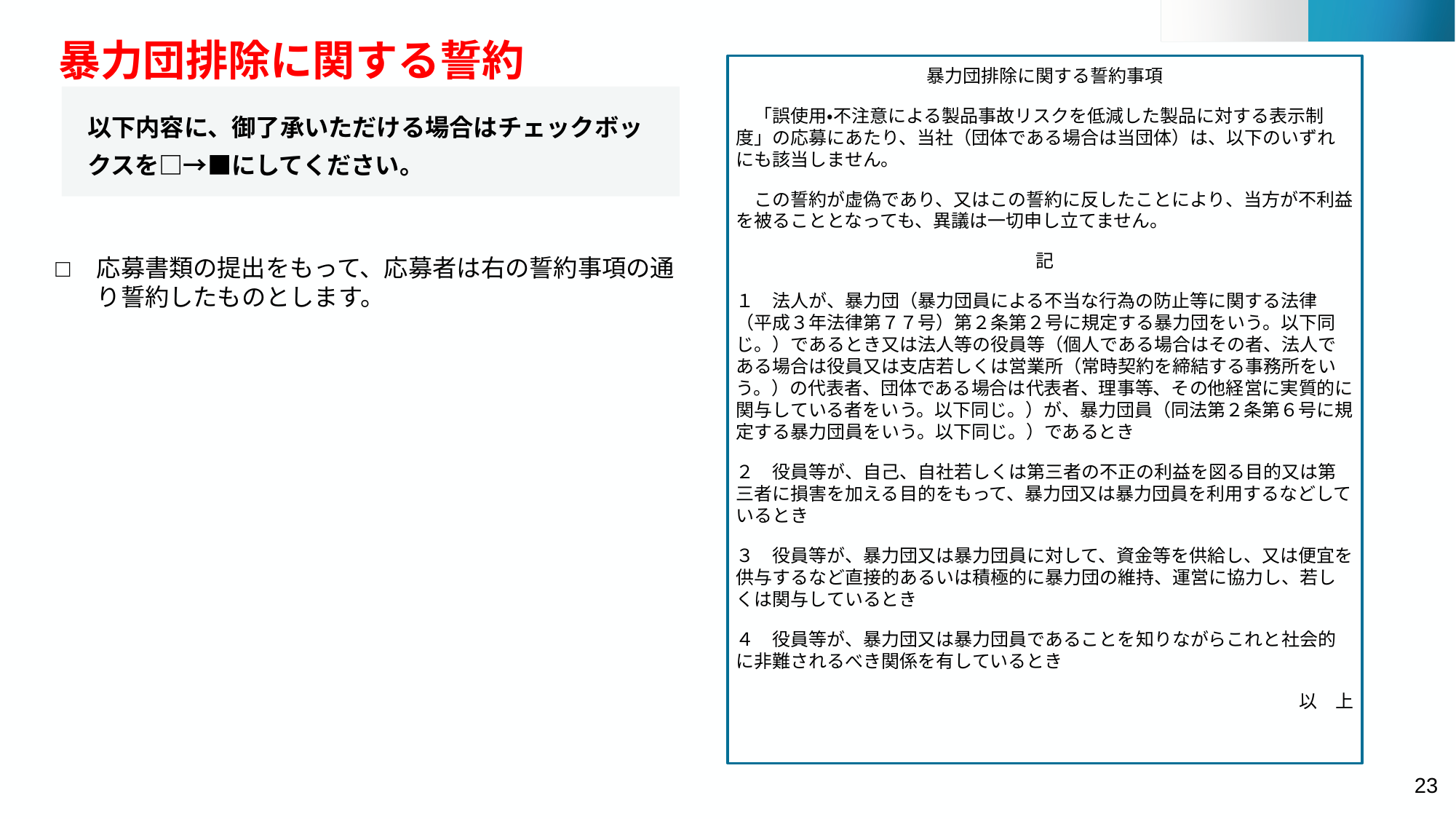

暴力団排除に関する誓約
暴力団排除に関する誓約事項
　「誤使用・不注意による製品事故リスクを低減した製品に対する表示制度」の応募にあたり、当社（団体である場合は当団体）は、以下のいずれにも該当しません。
　この誓約が虚偽であり、又はこの誓約に反したことにより、当方が不利益を被ることとなっても、異議は一切申し立てません。
記
１　法人が、暴力団（暴力団員による不当な行為の防止等に関する法律（平成３年法律第７７号）第２条第２号に規定する暴力団をいう。以下同じ。）であるとき又は法人等の役員等（個人である場合はその者、法人である場合は役員又は支店若しくは営業所（常時契約を締結する事務所をいう。）の代表者、団体である場合は代表者、理事等、その他経営に実質的に関与している者をいう。以下同じ。）が、暴力団員（同法第２条第６号に規定する暴力団員をいう。以下同じ。）であるとき
２　役員等が、自己、自社若しくは第三者の不正の利益を図る目的又は第三者に損害を加える目的をもって、暴力団又は暴力団員を利用するなどしているとき
３　役員等が、暴力団又は暴力団員に対して、資金等を供給し、又は便宜を供与するなど直接的あるいは積極的に暴力団の維持、運営に協力し、若しくは関与しているとき
４　役員等が、暴力団又は暴力団員であることを知りながらこれと社会的に非難されるべき関係を有しているとき
以　上

以下内容に、御了承いただける場合はチェックボックスを□→■にしてください。
□
応募書類の提出をもって、応募者は右の誓約事項の通り誓約したものとします。
23